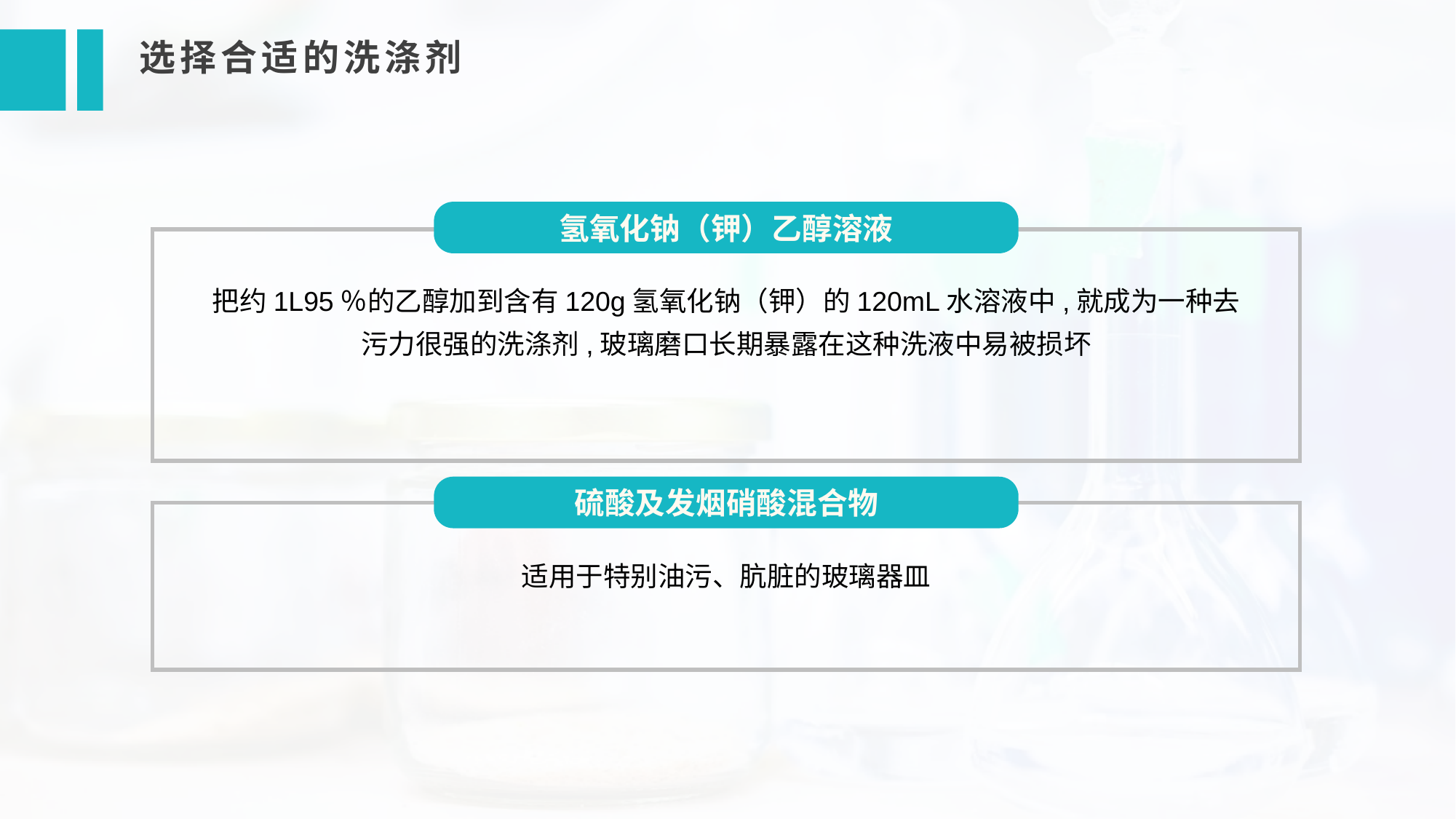

选择合适的洗涤剂
氢氧化钠（钾）乙醇溶液

把约1L95％的乙醇加到含有120g氢氧化钠（钾）的120mL水溶液中,就成为一种去污力很强的洗涤剂,玻璃磨口长期暴露在这种洗液中易被损坏
硫酸及发烟硝酸混合物

适用于特别油污、肮脏的玻璃器皿